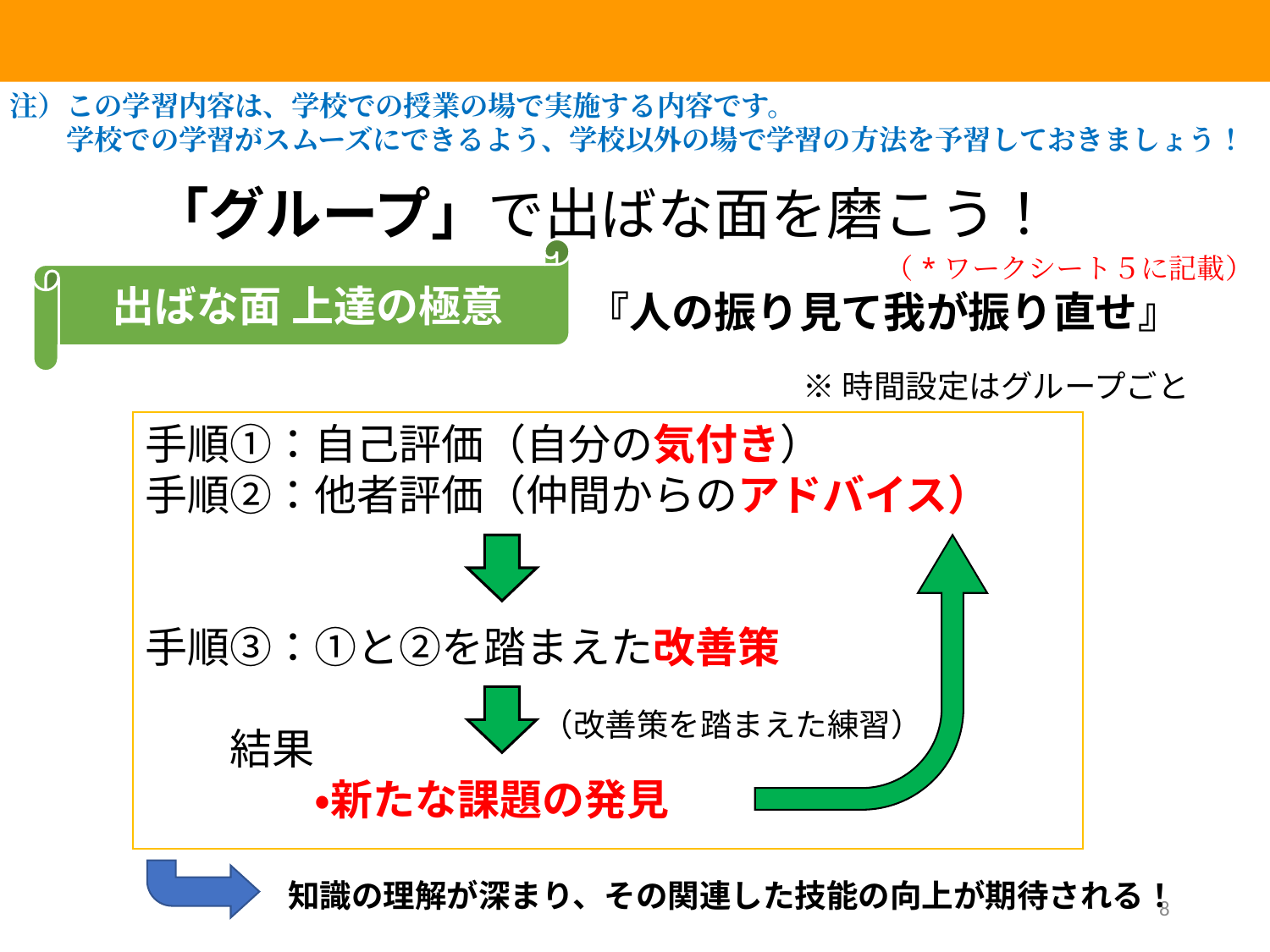

注）この学習内容は、学校での授業の場で実施する内容です。
　　学校での学習がスムーズにできるよう、学校以外の場で学習の方法を予習しておきましょう！
「グループ」で出ばな面を磨こう！
出ばな面 上達の極意
（*ワークシート５に記載）
『人の振り見て我が振り直せ』
※時間設定はグループごと
手順①：自己評価（自分の気付き）
手順②：他者評価（仲間からのアドバイス）

手順③：①と②を踏まえた改善策

　　結果
　　　　・新たな課題の発見

（改善策を踏まえた練習）

知識の理解が深まり、その関連した技能の向上が期待される！
8